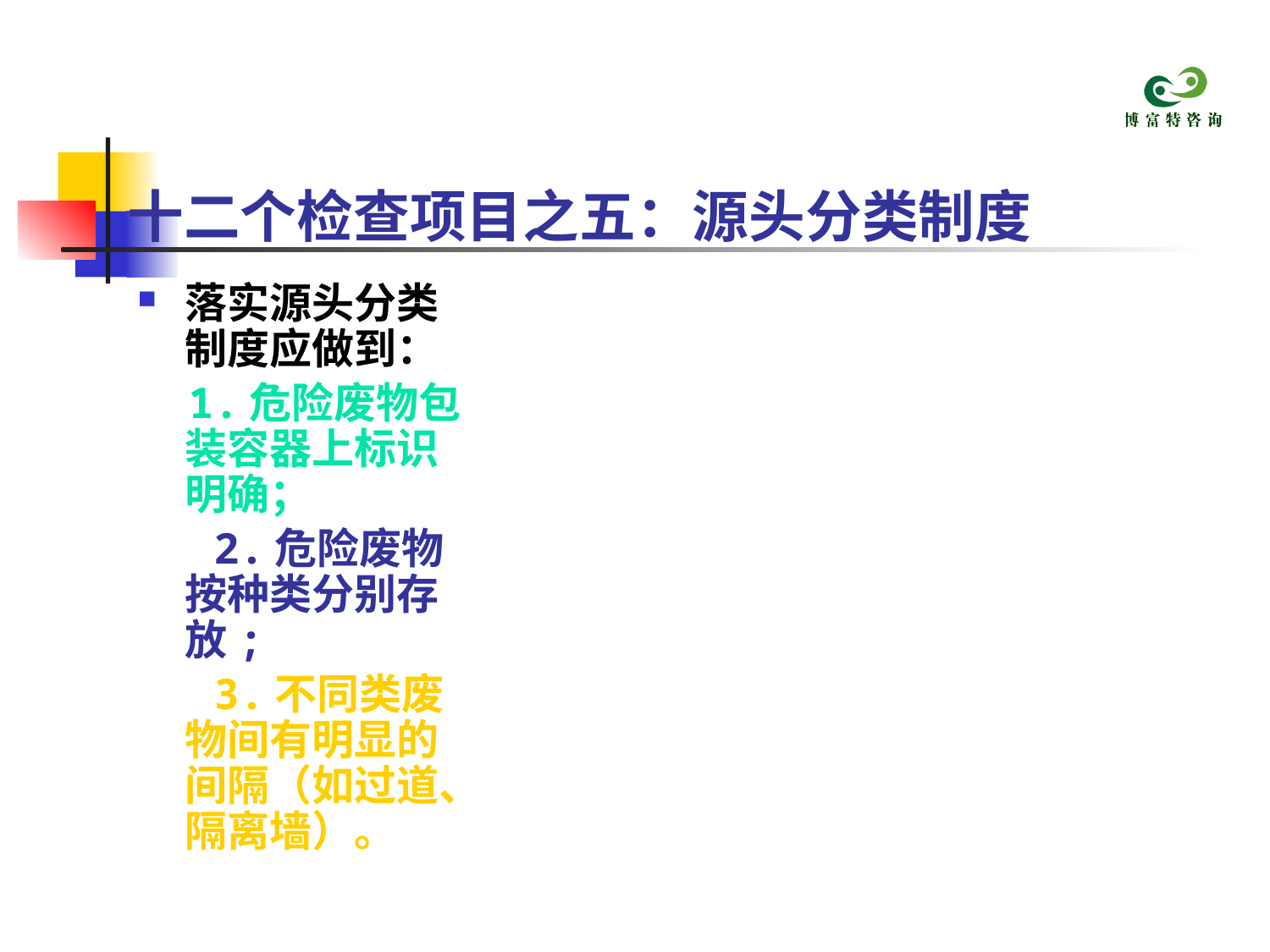

# 十二个检查项目之五：源头分类制度

落实源头分类制度应做到：
  1.危险废物包装容器上标识明确；
   2.危险废物按种类分别存放;
   3.不同类废物间有明显的间隔（如过道、隔离墙）。